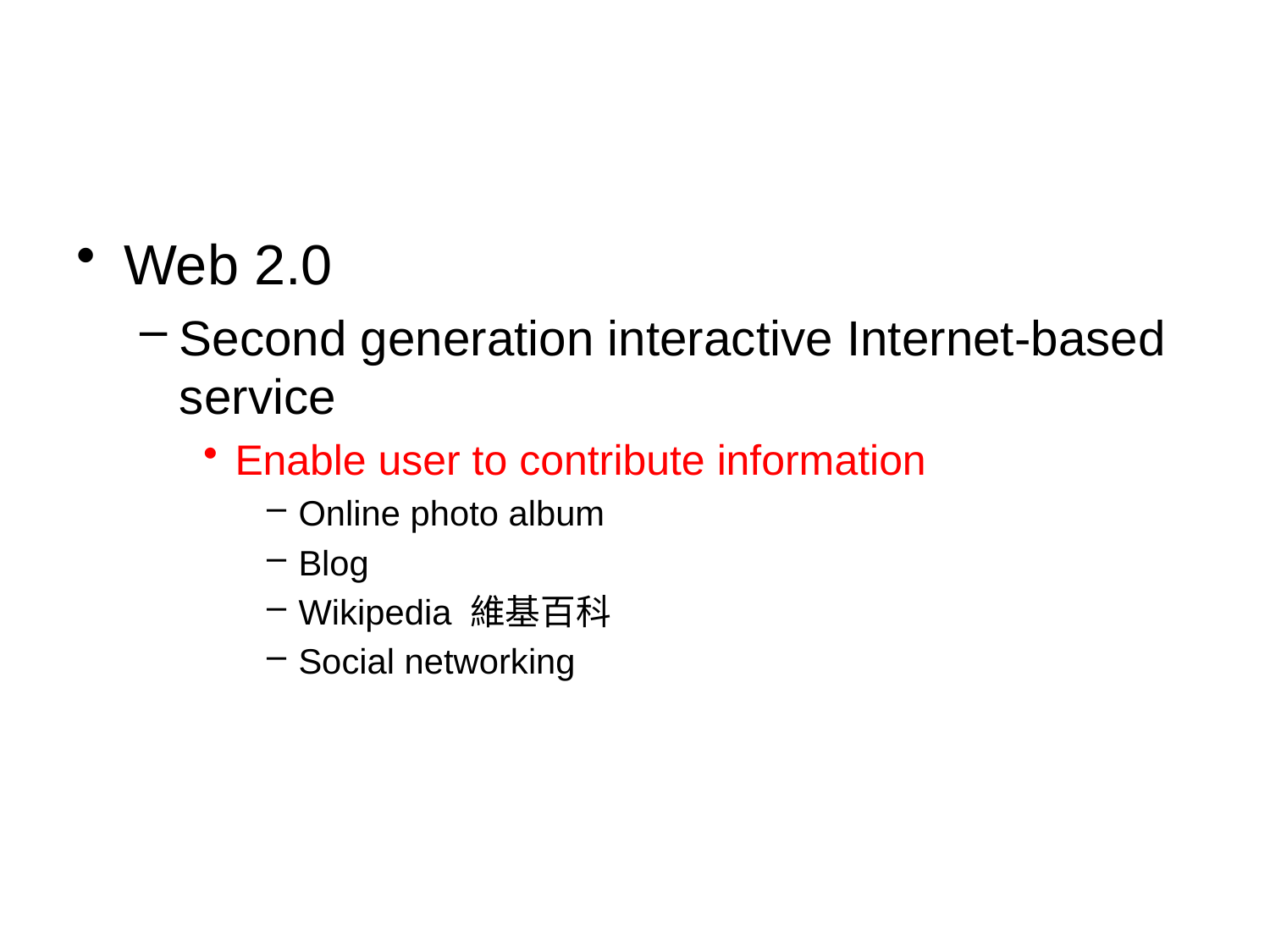

#
Web 2.0
Second generation interactive Internet-based service
Enable user to contribute information
Online photo album
Blog
Wikipedia 維基百科
Social networking